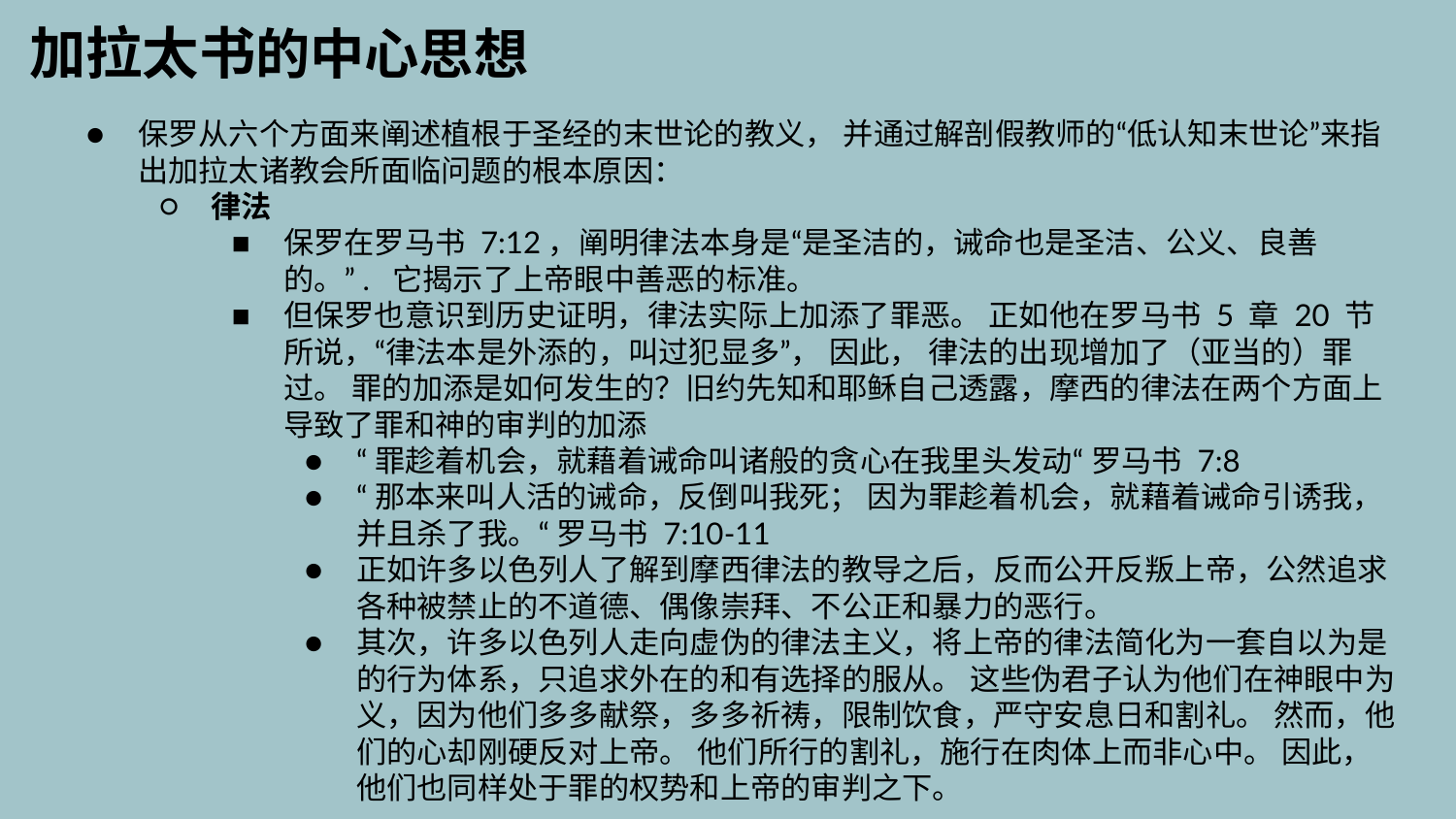

加拉太书的中心思想
保罗从六个方面来阐述植根于圣经的末世论的教义， 并通过解剖​​假教师的“低认知末世论”​​来指出加拉太诸教会所面临问题的根本原因：
律法
保罗在罗马书 7:12，阐明律法本身是“是圣洁的，诫命也是圣洁、公义、良善的。”.  它揭示了上帝眼中善恶的标准。
但保罗也意识到历史证明，律法实际上加添了罪恶。 正如他在罗马书 5 章 20 节所说，“律法本是外添的，叫过犯显多”， 因此， 律法的出现增加了（亚当的）罪过。 罪的加添是如何发生的？旧约先知和耶稣自己透露，摩西的律法在两个方面上导致了罪和神的审判的加添
“罪趁着机会，就藉着诫命叫诸般的贪心在我里头发动“ 罗马书‬ ‭7‬:‭8‬ ‭
“那本来叫人活的诫命，反倒叫我死； 因为罪趁着机会，就藉着诫命引诱我，并且杀了我。“ ‭‭罗马书‬ ‭7‬:‭10‬-‭11‬
正如许多以色列人了解到摩西律法的教导之后，反而公开反叛上帝，公然追求各种被禁止的不道德、偶像崇拜、不公正和暴力的恶行。
其次，许多以色列人走向虚伪的律法主义，将上帝的律法简化为一套自以为是的行为体系，只追求外在的和有选择的服从。 这些伪君子认为他们在神眼中为义，因为他们多多献祭，多多祈祷，限制饮食，严守安息日和割礼。 然而，他们的心却刚硬反对上帝。 他们所行的割礼，施行在肉体上而非心中。 因此，他们也同样处于罪的权势和上帝的审判之下。